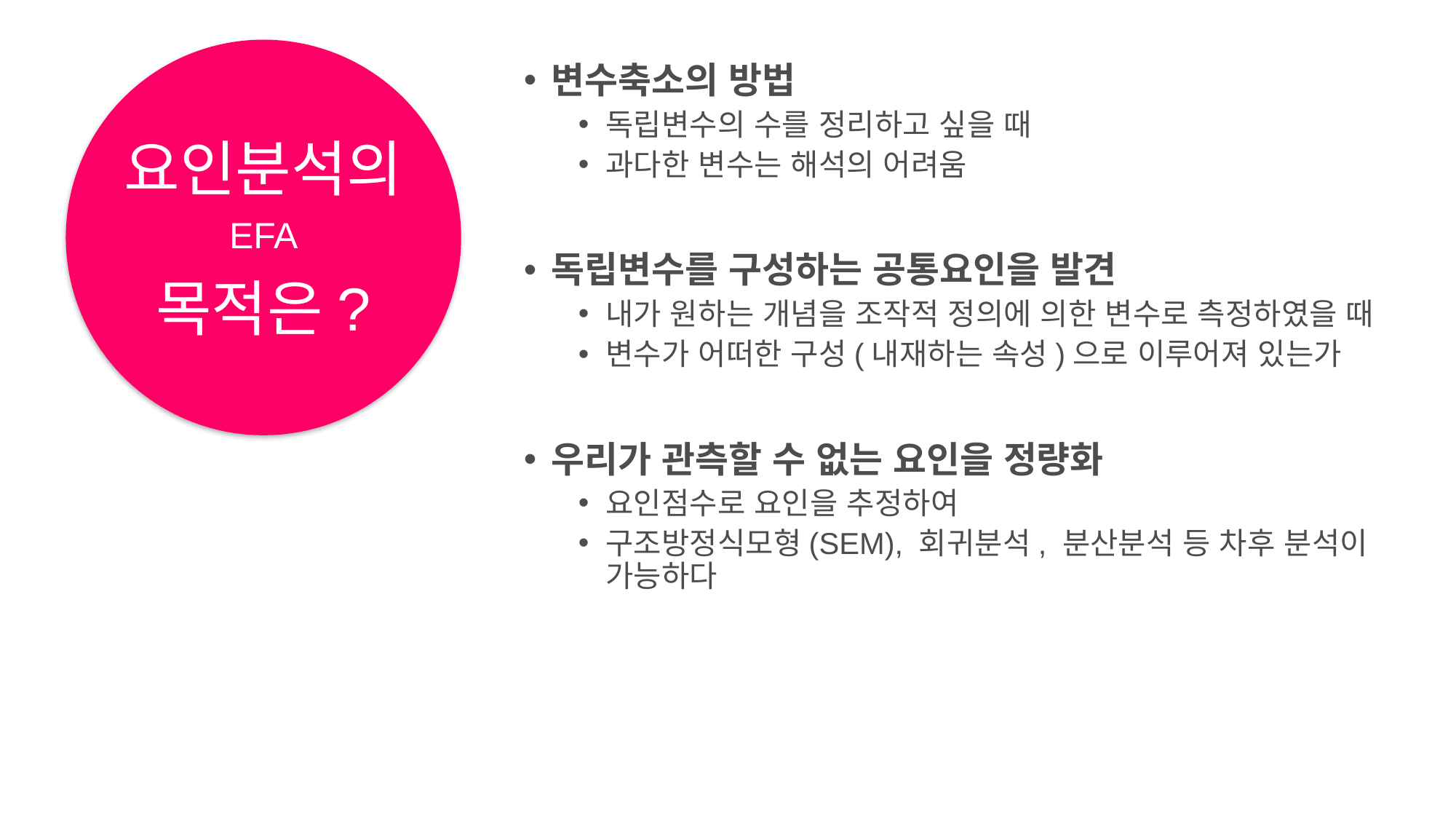

# 요인분석의 EFA 목적은?
변수축소의 방법
독립변수의 수를 정리하고 싶을 때
과다한 변수는 해석의 어려움

독립변수를 구성하는 공통요인을 발견
내가 원하는 개념을 조작적 정의에 의한 변수로 측정하였을 때
변수가 어떠한 구성(내재하는 속성)으로 이루어져 있는가

우리가 관측할 수 없는 요인을 정량화
요인점수로 요인을 추정하여
구조방정식모형(SEM), 회귀분석, 분산분석 등 차후 분석이 가능하다